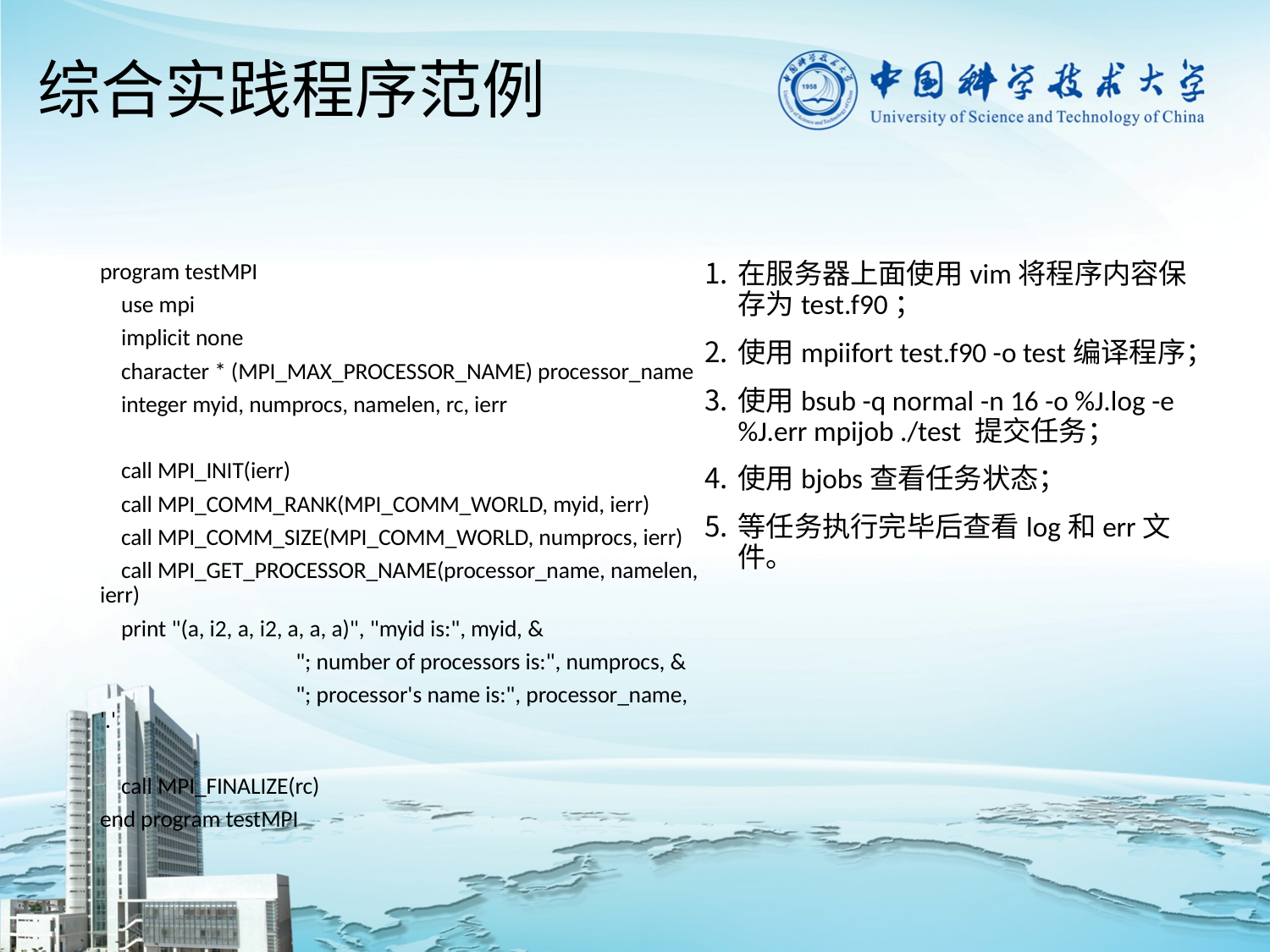

# 综合实践程序范例
program testMPI
    use mpi
    implicit none
    character * (MPI_MAX_PROCESSOR_NAME) processor_name
    integer myid, numprocs, namelen, rc, ierr

    call MPI_INIT(ierr)
    call MPI_COMM_RANK(MPI_COMM_WORLD, myid, ierr)
    call MPI_COMM_SIZE(MPI_COMM_WORLD, numprocs, ierr)
    call MPI_GET_PROCESSOR_NAME(processor_name, namelen, ierr)
    print "(a, i2, a, i2, a, a, a)", "myid is:", myid, &
                                     "; number of processors is:", numprocs, &
                                     "; processor's name is:", processor_name, '.'

    call MPI_FINALIZE(rc)
end program testMPI

在服务器上面使用vim将程序内容保存为test.f90；
使用mpiifort test.f90 -o test编译程序；
使用bsub -q normal -n 16 -o %J.log -e %J.err mpijob ./test 提交任务；
使用bjobs查看任务状态；
等任务执行完毕后查看log和err文件。